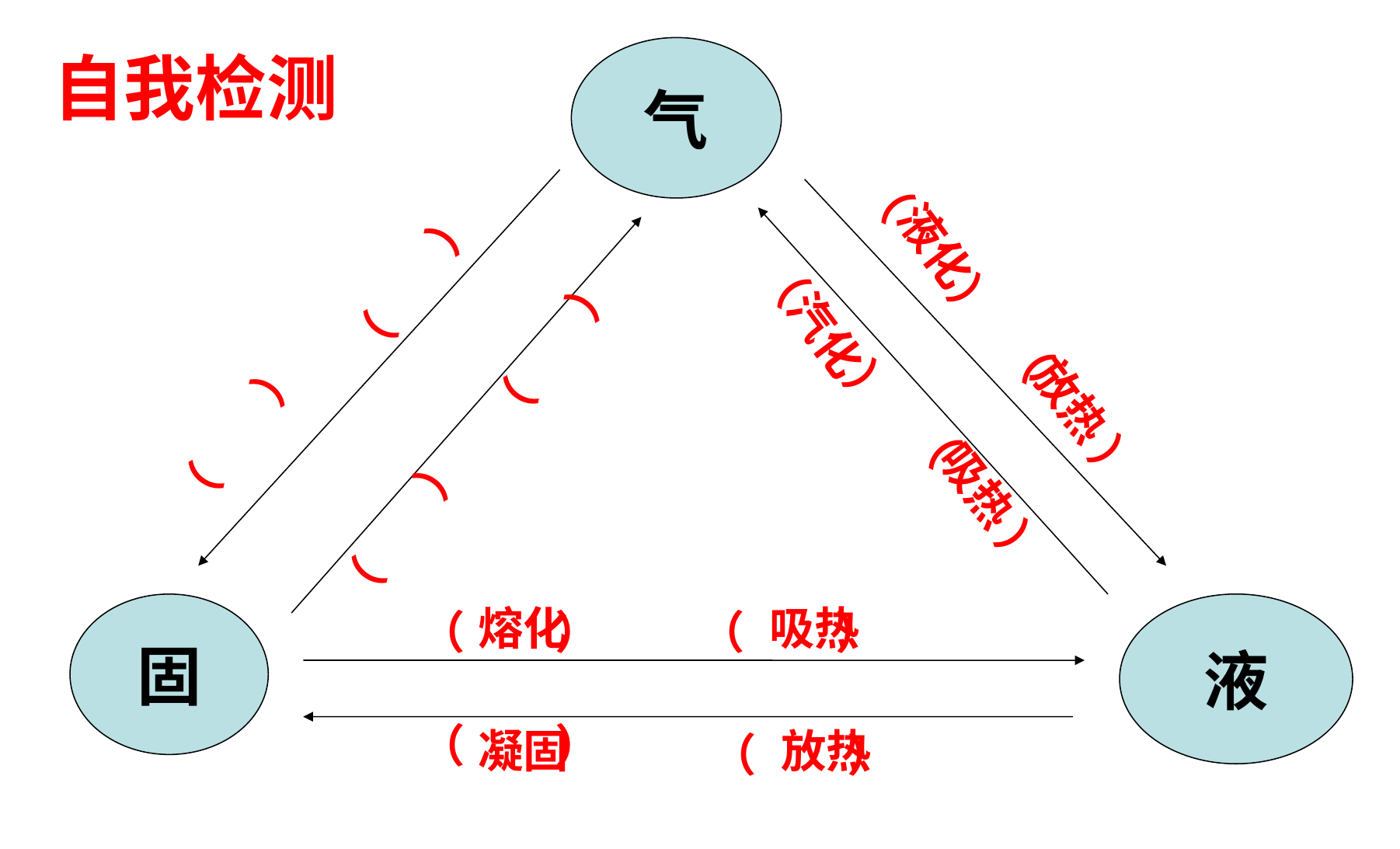

自我检测
气

液化

（　　）
（　　）
汽化
（　　）
（　　）
放热
（　　）
（　　）
吸热
（　　）
（　　）
固
熔化
吸热
液
（　　）
（　　）

（　　）
凝固
放热
（　　）